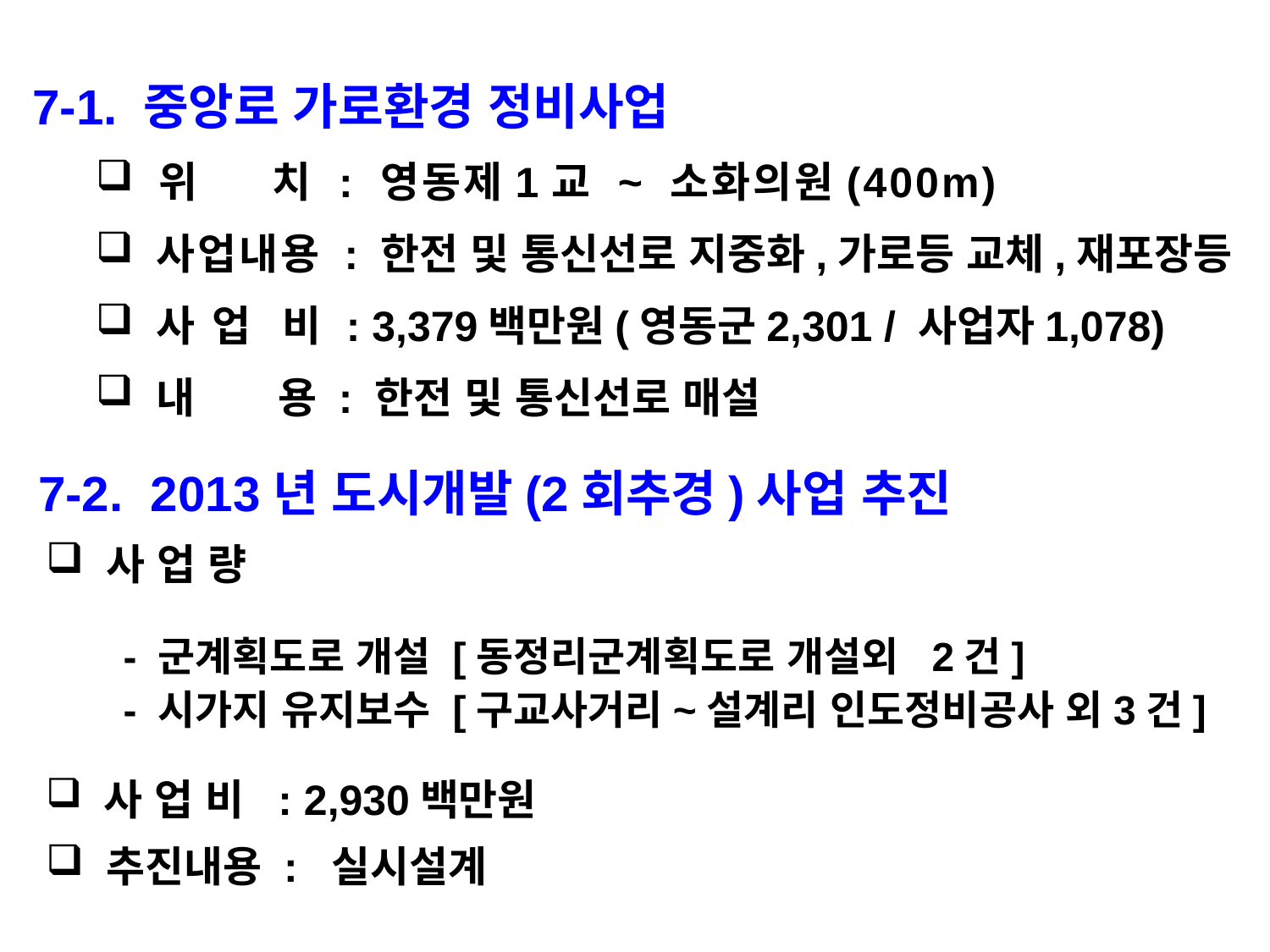

7-1. 중앙로 가로환경 정비사업
 위     치 : 영동제1교 ~ 소화의원(400m)
 사업내용 : 한전 및 통신선로 지중화,가로등 교체,재포장등
 사 업  비 : 3,379백만원(영동군2,301 / 사업자1,078)
 내       용 : 한전 및 통신선로 매설
 7-2.  2013년 도시개발(2회추경)사업 추진
 사 업 량
    - 군계획도로 개설 [동정리군계획도로 개설외  2건]
    - 시가지 유지보수 [구교사거리~설계리 인도정비공사 외3건]
 사 업 비  : 2,930백만원
 추진내용 :  실시설계